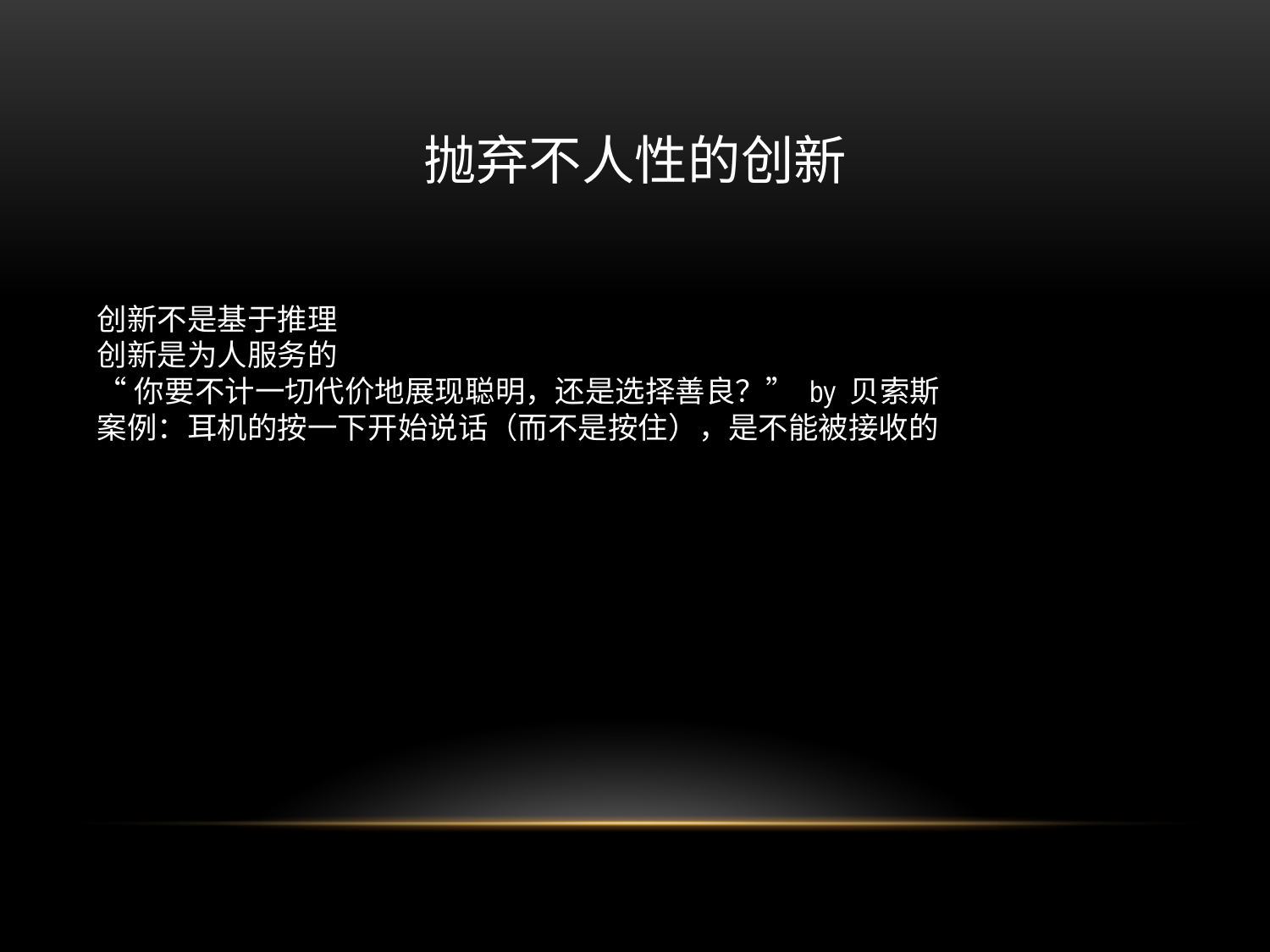

# 抛弃不人性的创新

创新不是基于推理
创新是为人服务的
“你要不计一切代价地展现聪明，还是选择善良？” by 贝索斯
案例：耳机的按一下开始说话（而不是按住），是不能被接收的